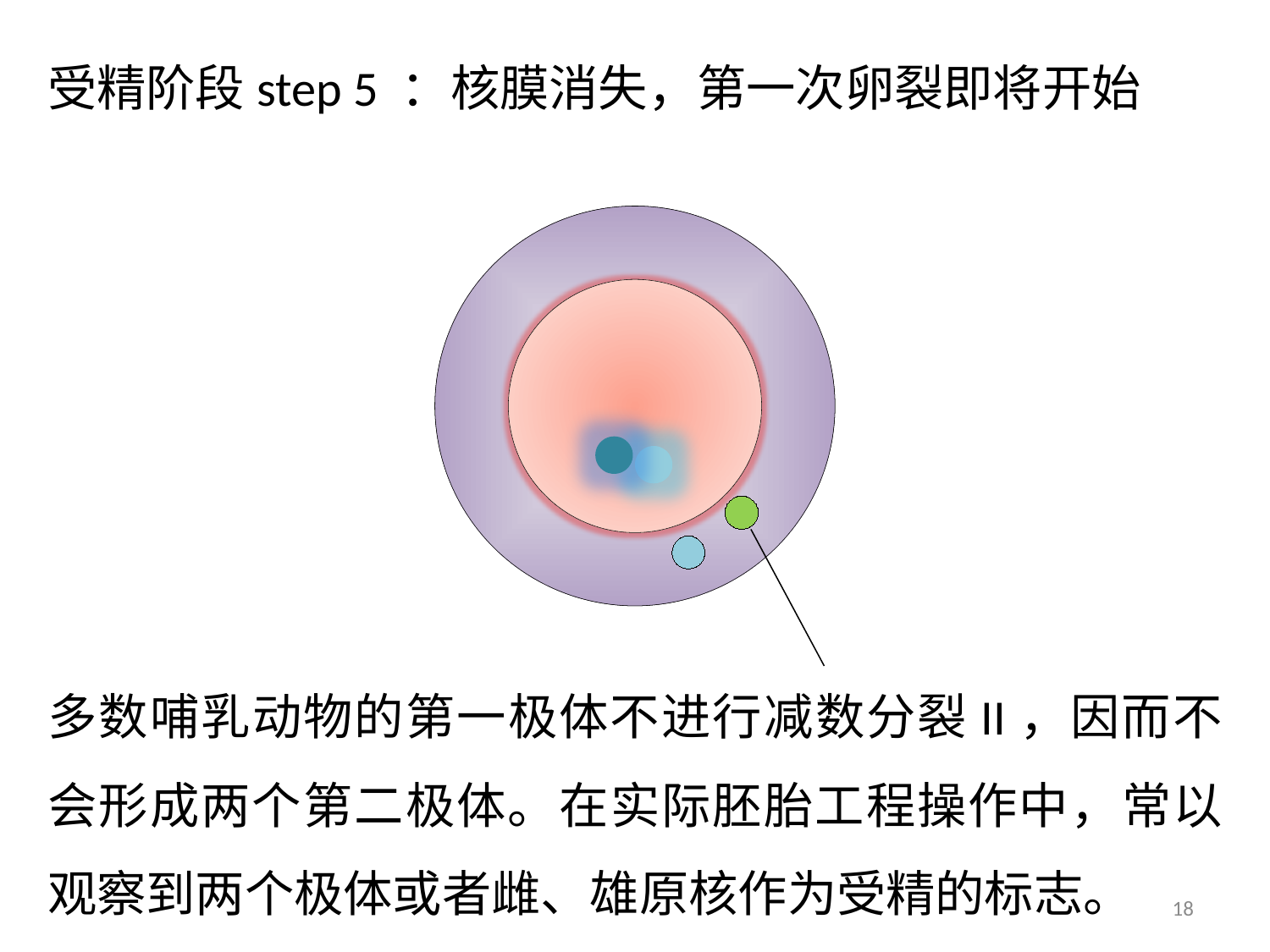

受精阶段step 5 ：核膜消失，第一次卵裂即将开始

多数哺乳动物的第一极体不进行减数分裂II，因而不会形成两个第二极体。在实际胚胎工程操作中，常以观察到两个极体或者雌、雄原核作为受精的标志。
18